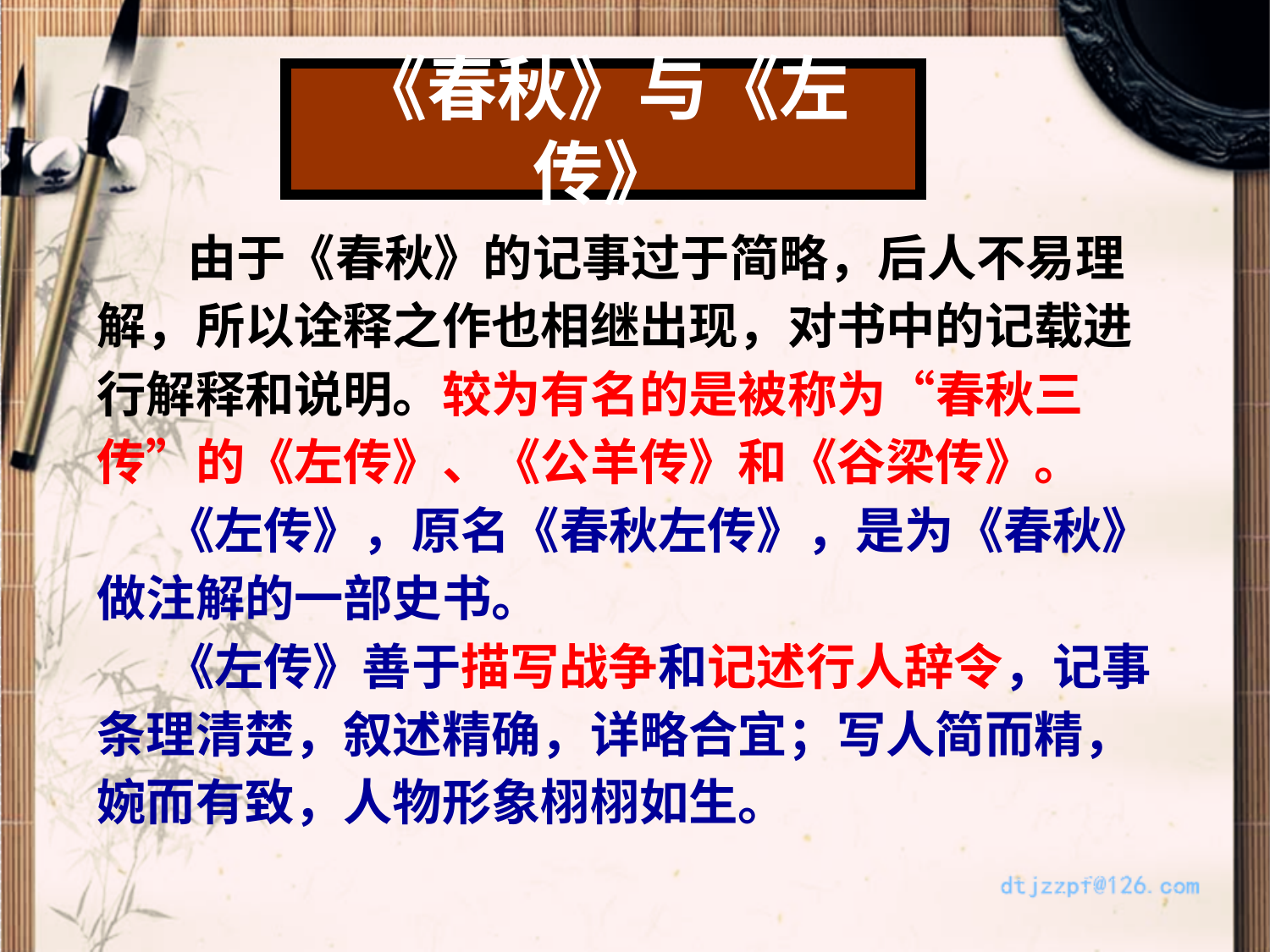

《春秋》与《左传》
       由于《春秋》的记事过于简略，后人不易理解，所以诠释之作也相继出现，对书中的记载进行解释和说明。较为有名的是被称为“春秋三传”的《左传》、《公羊传》和《谷梁传》。
     《左传》，原名《春秋左传》，是为《春秋》做注解的一部史书。
     《左传》善于描写战争和记述行人辞令，记事条理清楚，叙述精确，详略合宜；写人简而精，婉而有致，人物形象栩栩如生。